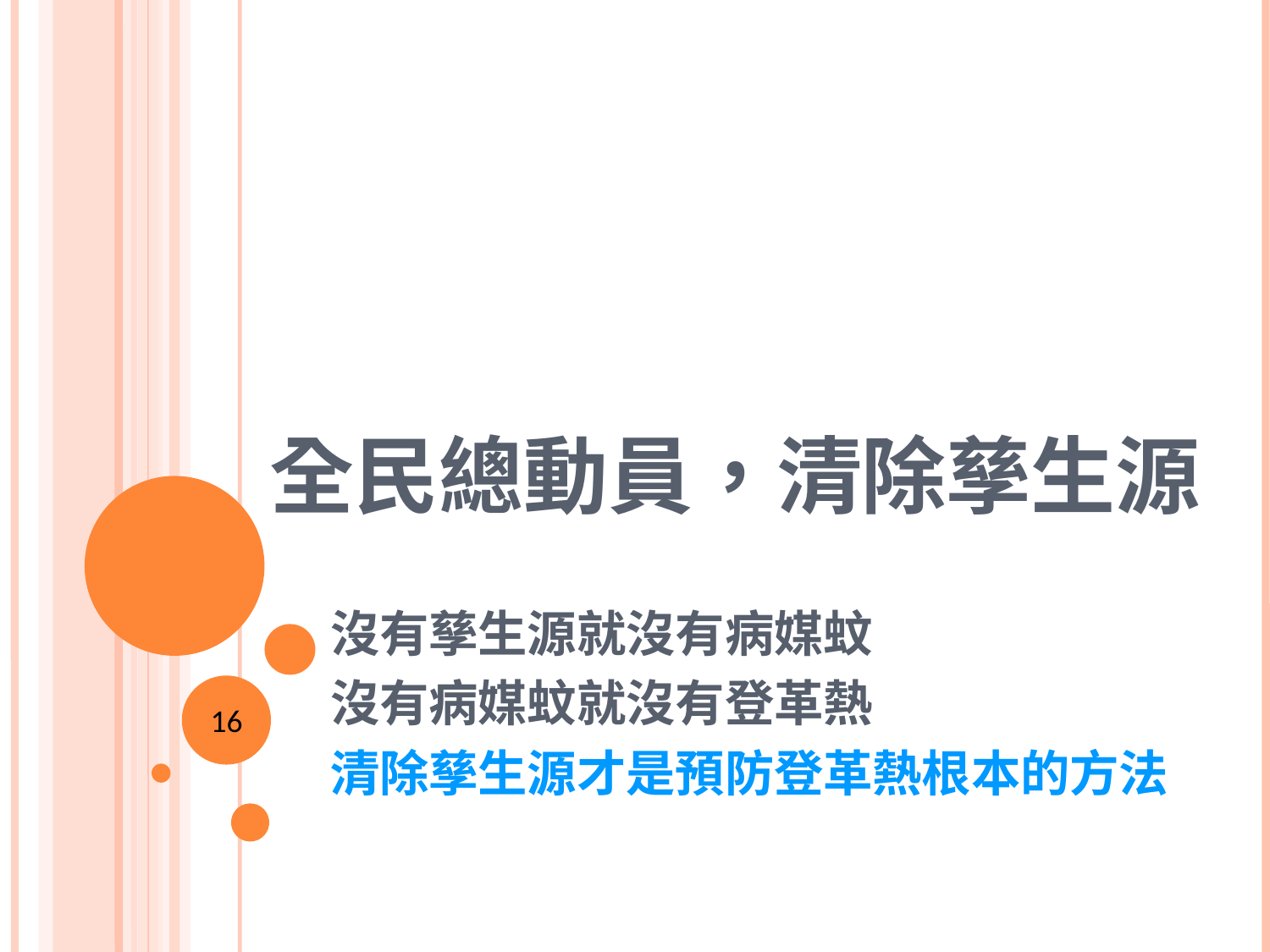

# 全民總動員，清除孳生源
沒有孳生源就沒有病媒蚊
沒有病媒蚊就沒有登革熱
清除孳生源才是預防登革熱根本的方法
16